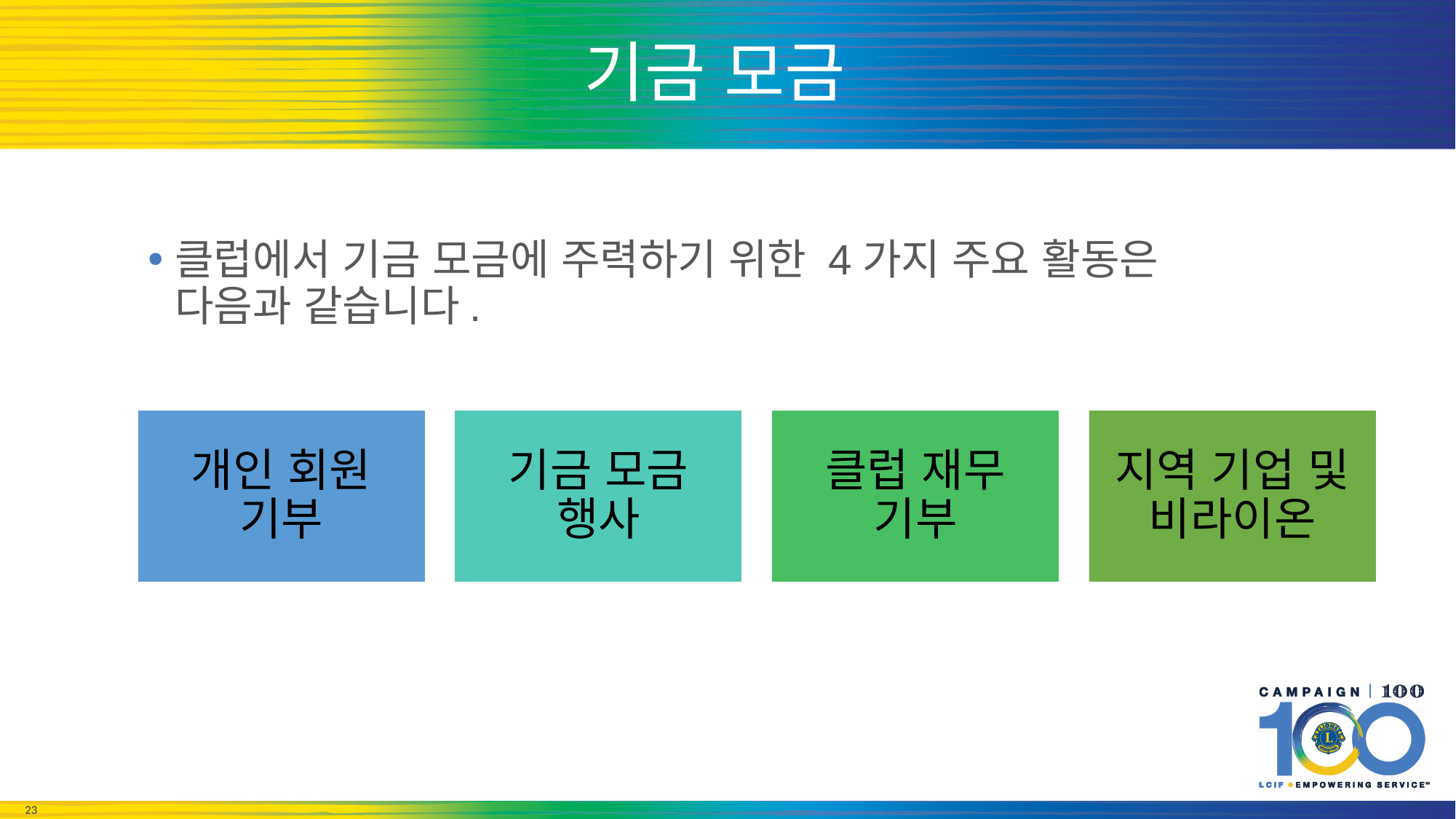

# 기금 모금
클럽에서 기금 모금에 주력하기 위한 4가지 주요 활동은 다음과 같습니다.

개인 회원 기부
기금 모금 행사
클럽 재무 기부
지역 기업 및 비라이온